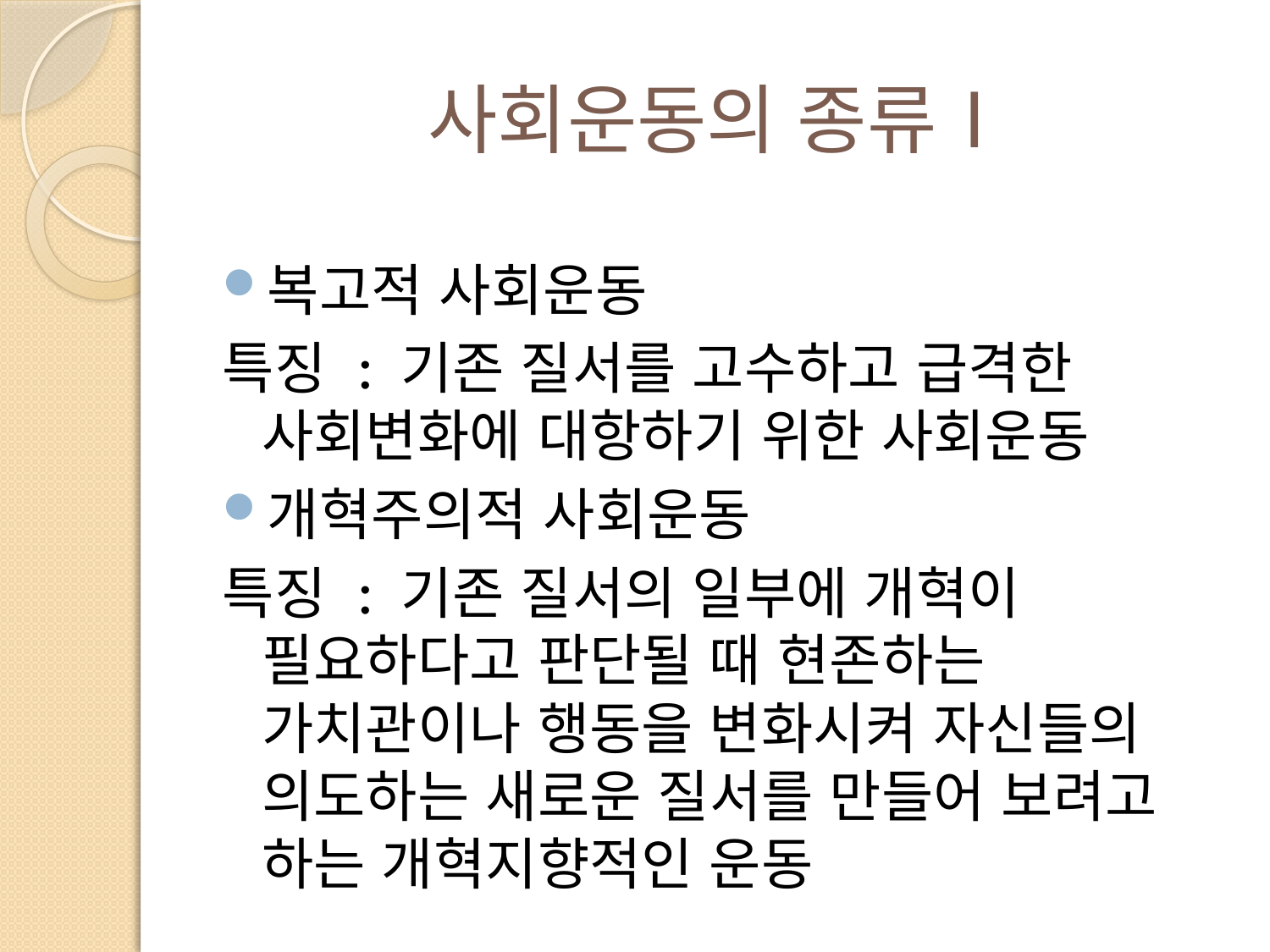

# 사회운동의 종류Ⅰ
복고적 사회운동
특징 : 기존 질서를 고수하고 급격한 사회변화에 대항하기 위한 사회운동
개혁주의적 사회운동
특징 : 기존 질서의 일부에 개혁이 필요하다고 판단될 때 현존하는 가치관이나 행동을 변화시켜 자신들의 의도하는 새로운 질서를 만들어 보려고 하는 개혁지향적인 운동